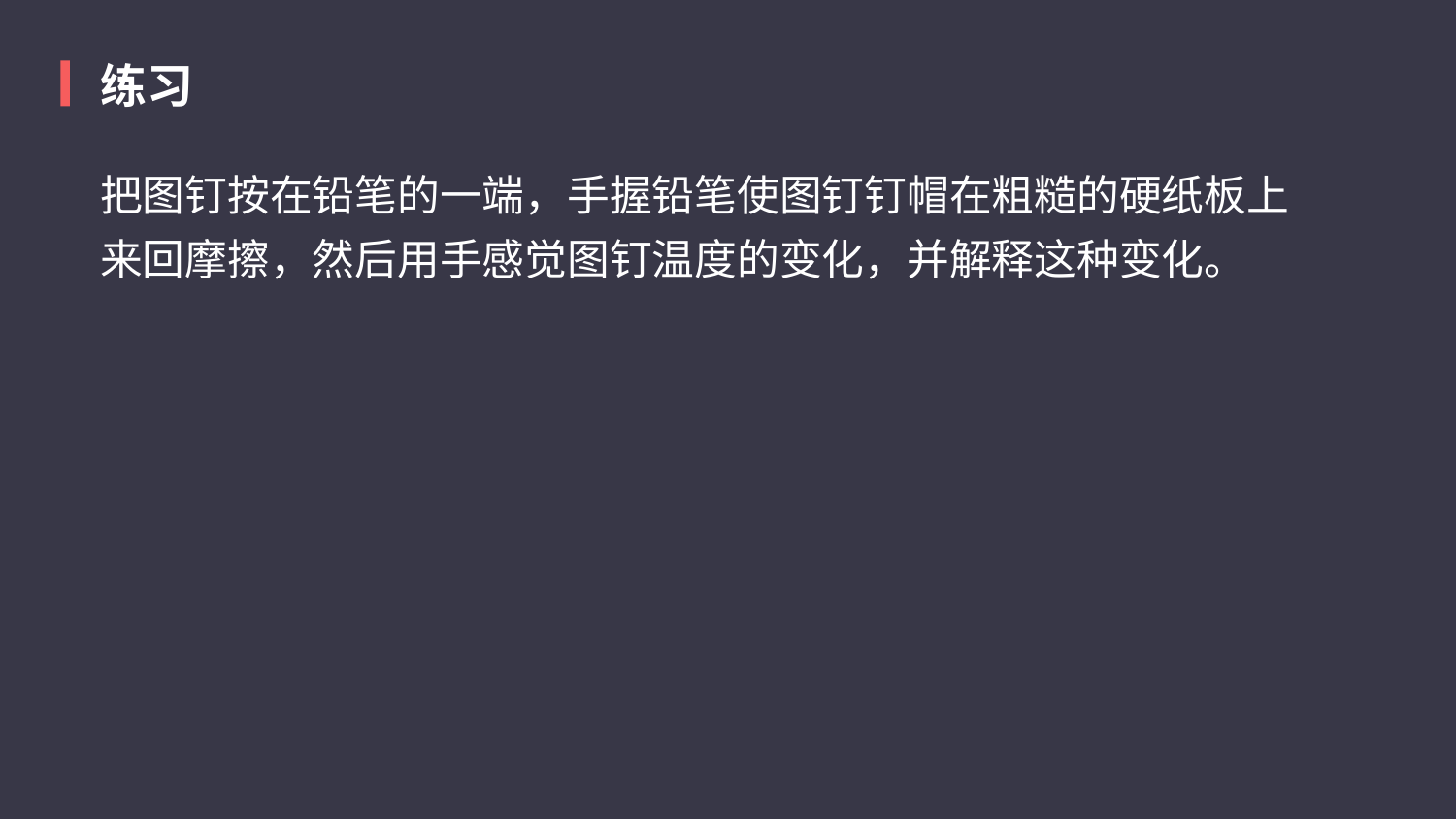

练习

把图钉按在铅笔的一端，手握铅笔使图钉钉帽在粗糙的硬纸板上来回摩擦，然后用手感觉图钉温度的变化，并解释这种变化。